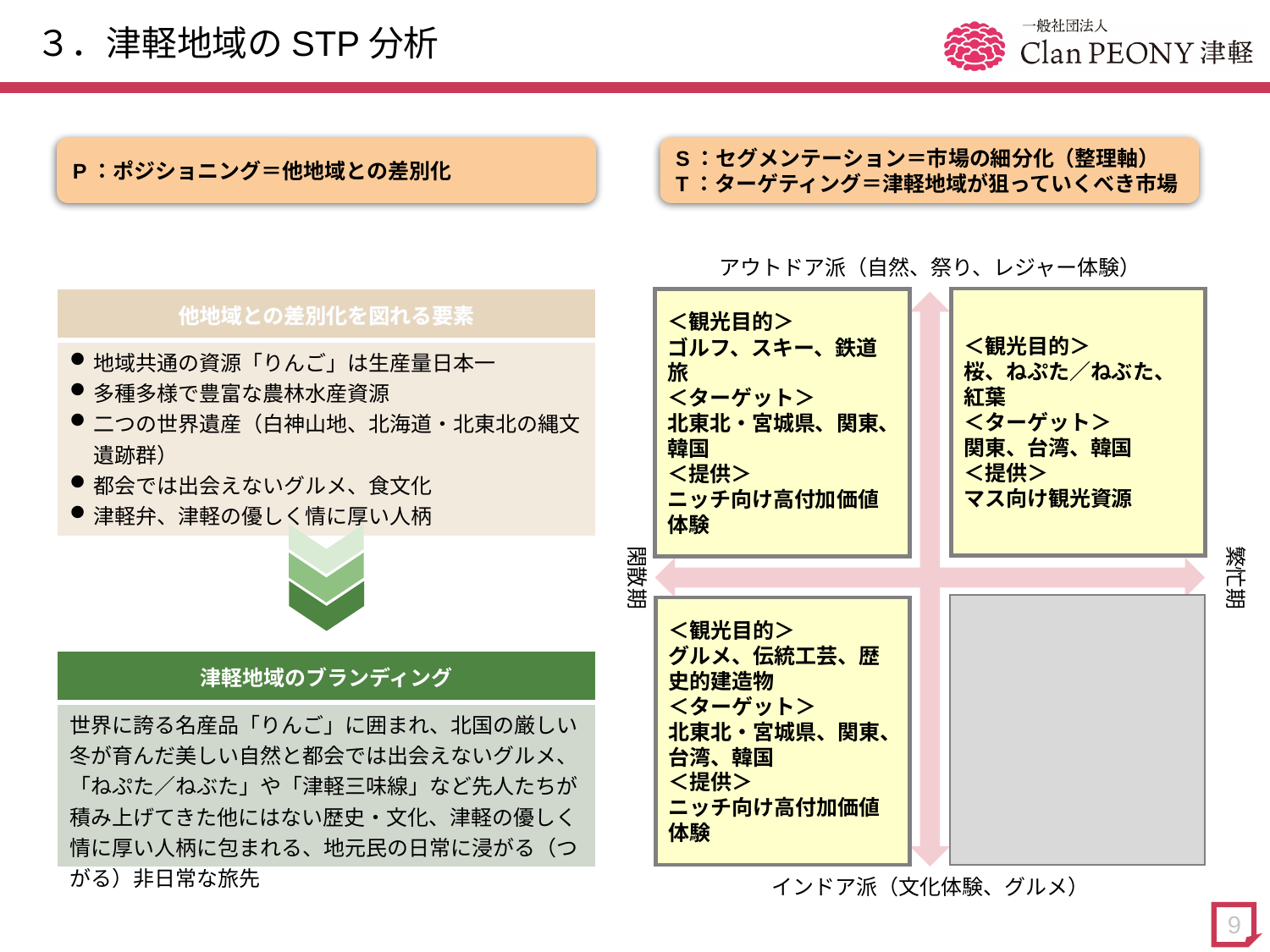

# ３．津軽地域のSTP分析

P：ポジショニング＝他地域との差別化
S：セグメンテーション＝市場の細分化（整理軸）
T：ターゲティング＝津軽地域が狙っていくべき市場
アウトドア派（自然、祭り、レジャー体験）
| 他地域との差別化を図れる要素 |
| --- |
| 地域共通の資源「りんご」は生産量日本一 多種多様で豊富な農林水産資源 二つの世界遺産（白神山地、北海道・北東北の縄文遺跡群） 都会では出会えないグルメ、食文化 津軽弁、津軽の優しく情に厚い人柄 |
＜観光目的＞
桜、ねぷた／ねぶた、紅葉
＜ターゲット＞
関東、台湾、韓国
＜提供＞
マス向け観光資源
＜観光目的＞
ゴルフ、スキー、鉄道旅
＜ターゲット＞
北東北・宮城県、関東、韓国
＜提供＞
ニッチ向け高付加価値体験
閑散期
繁忙期

＜観光目的＞
グルメ、伝統工芸、歴史的建造物
＜ターゲット＞
北東北・宮城県、関東、台湾、韓国
＜提供＞
ニッチ向け高付加価値体験
| 津軽地域のブランディング |
| --- |
| 世界に誇る名産品「りんご」に囲まれ、北国の厳しい冬が育んだ美しい自然と都会では出会えないグルメ、「ねぷた／ねぶた」や「津軽三味線」など先人たちが積み上げてきた他にはない歴史・文化、津軽の優しく情に厚い人柄に包まれる、地元民の日常に浸がる（つがる）非日常な旅先 |
インドア派（文化体験、グルメ）
9